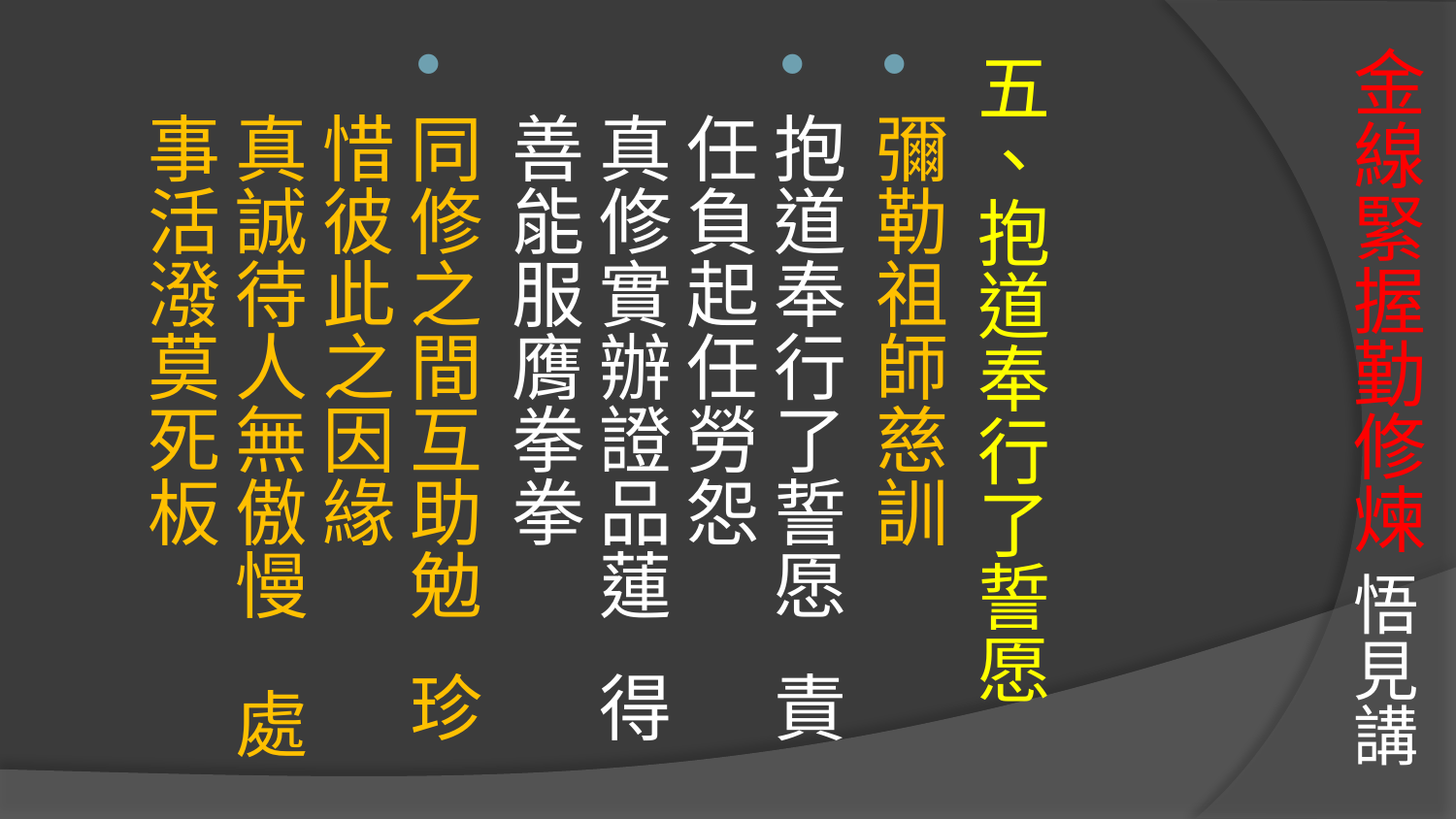

# 金線緊握勤修煉 悟見講
五、抱道奉行了誓愿
彌勒祖師慈訓
抱道奉行了誓愿   責任負起任勞怨
真修實辦證品蓮   得善能服膺拳拳
同修之間互助勉   珍惜彼此之因緣
真誠待人無傲慢    處事活潑莫死板